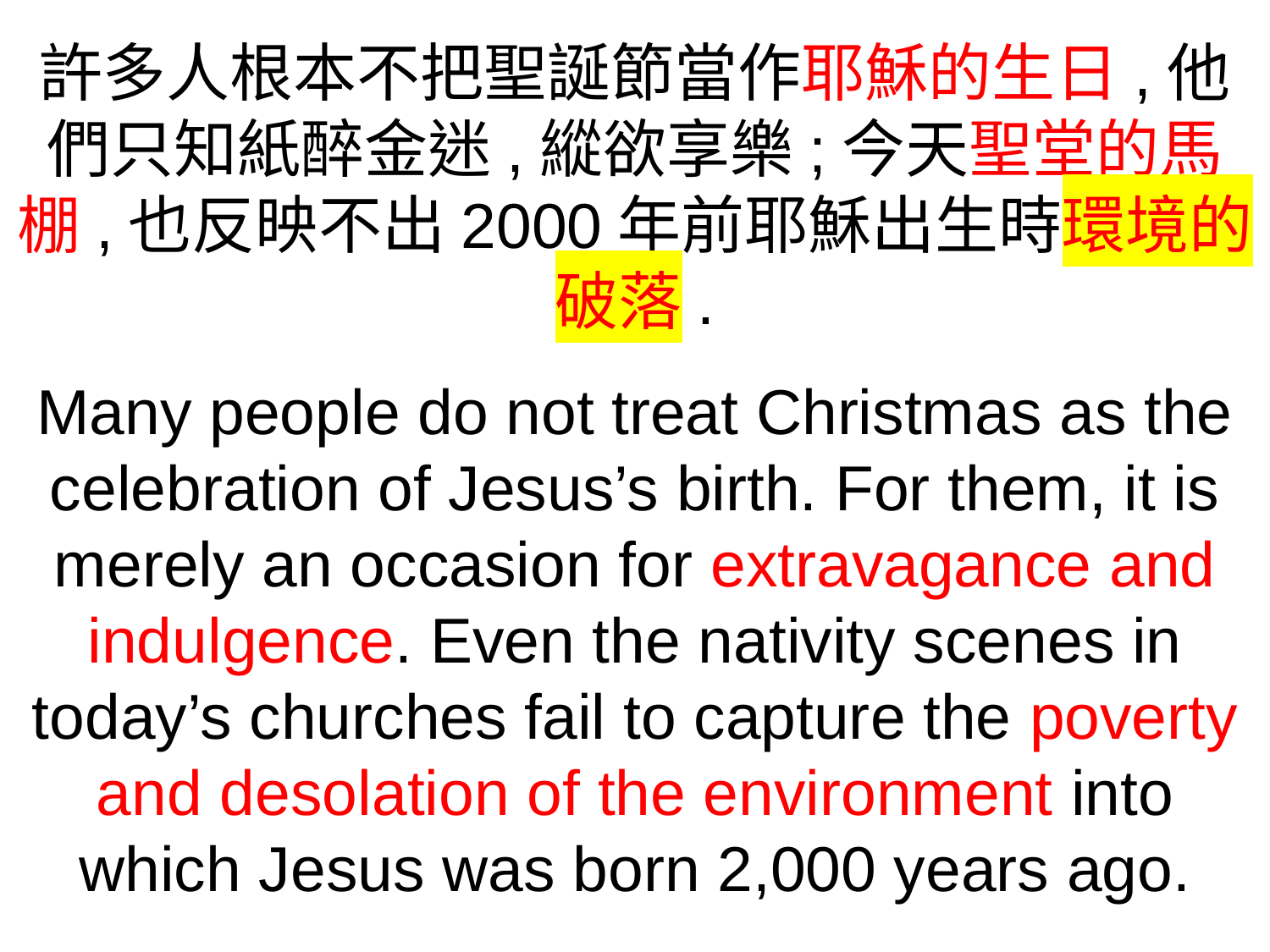

許多人根本不把聖誕節當作耶穌的生日,他們只知紙醉金迷,縱欲享樂;今天聖堂的馬棚,也反映不出2000年前耶穌出生時環境的破落.
Many people do not treat Christmas as the celebration of Jesus’s birth. For them, it is merely an occasion for extravagance and indulgence. Even the nativity scenes in today’s churches fail to capture the poverty and desolation of the environment into which Jesus was born 2,000 years ago.